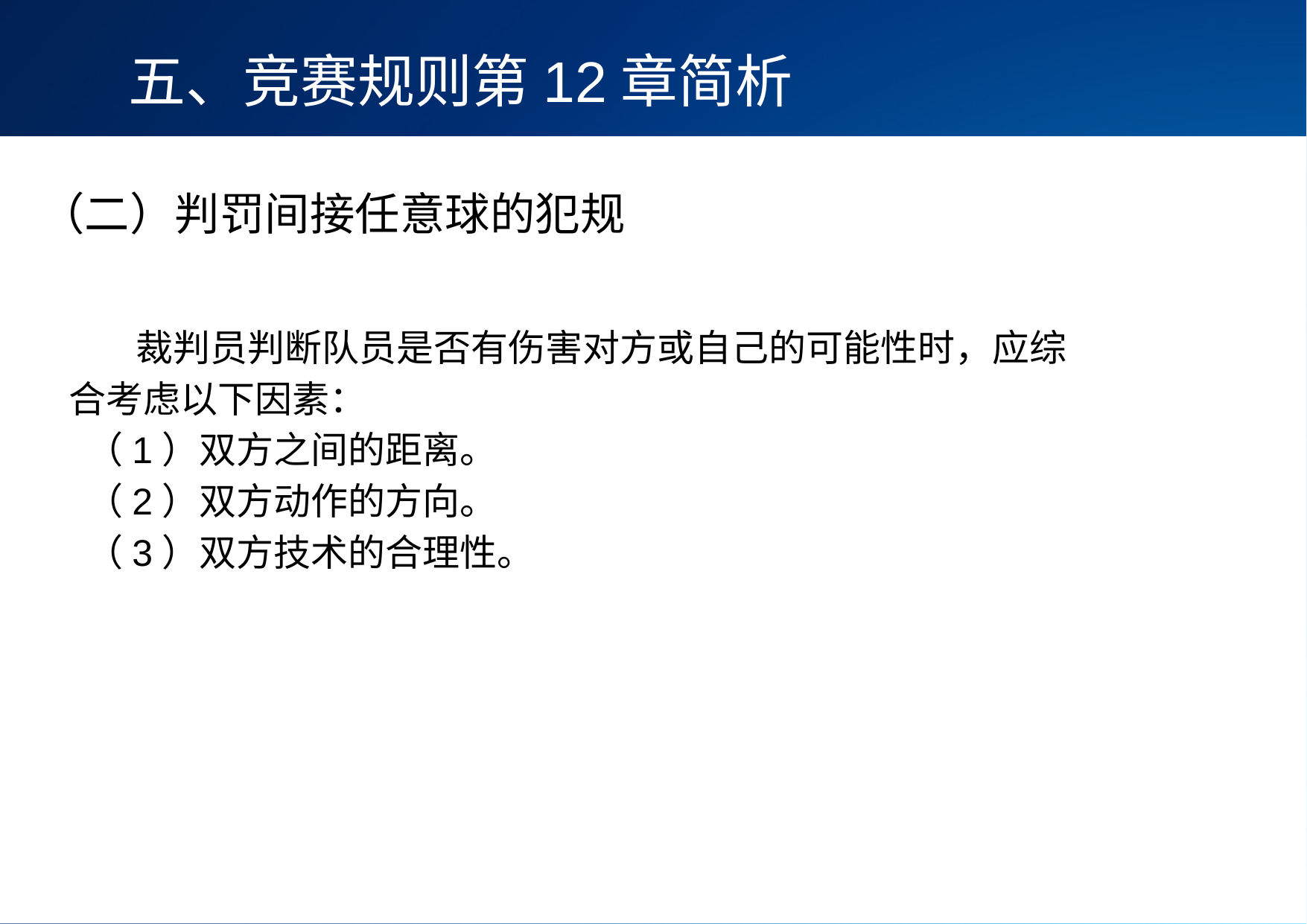

五、竞赛规则第12章简析

（二）判罚间接任意球的犯规
       裁判员判断队员是否有伤害对方或自己的可能性时，应综合考虑以下因素：
 （1）双方之间的距离。
 （2）双方动作的方向。
 （3）双方技术的合理性。